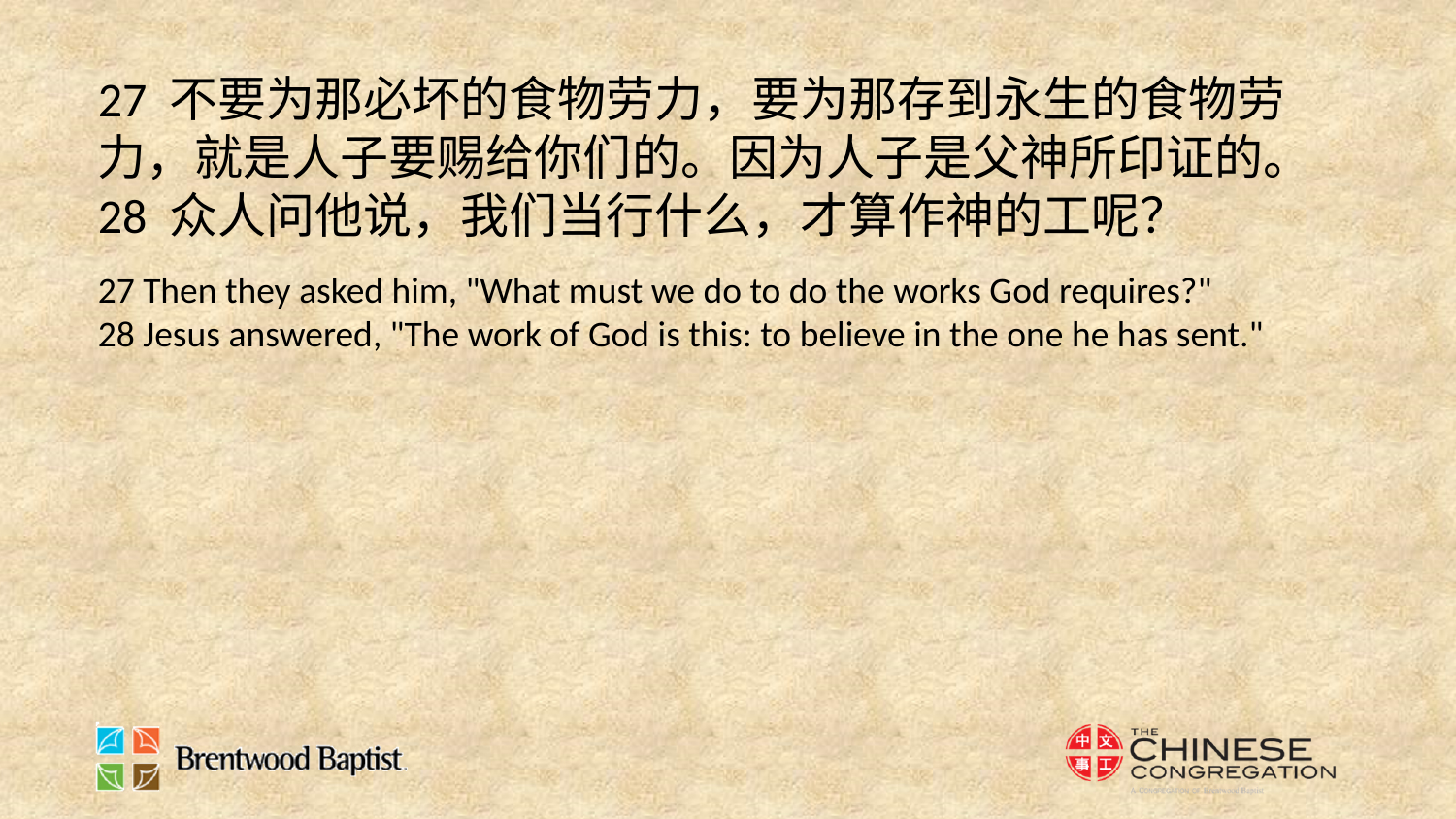

27 不要为那必坏的食物劳力，要为那存到永生的食物劳力，就是人子要赐给你们的。因为人子是父神所印证的。
28 众人问他说，我们当行什么，才算作神的工呢？

27 Then they asked him, "What must we do to do the works God requires?"
28 Jesus answered, "The work of God is this: to believe in the one he has sent."